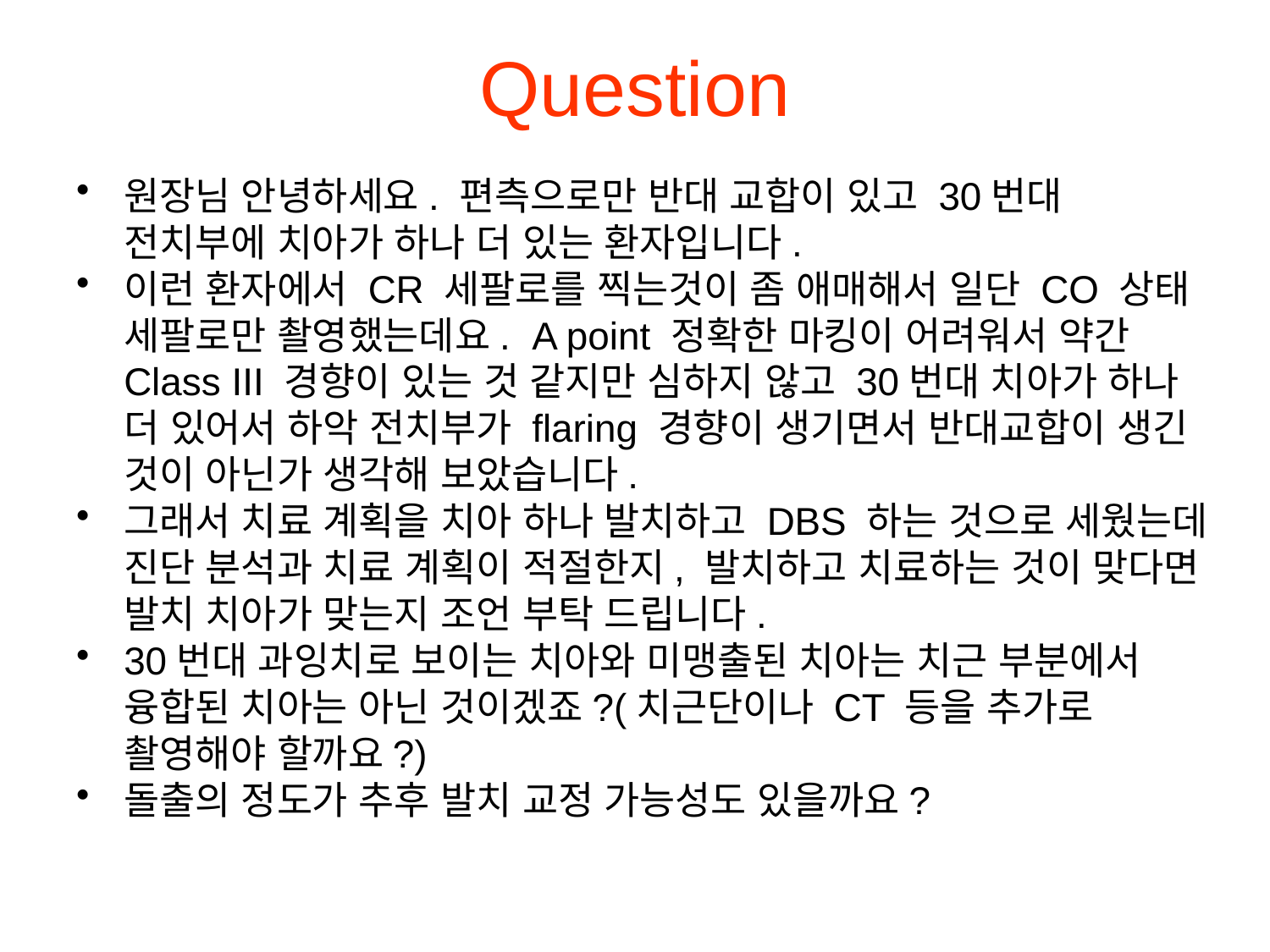

# Question
원장님 안녕하세요. 편측으로만 반대 교합이 있고 30번대 전치부에 치아가 하나 더 있는 환자입니다.
이런 환자에서 CR 세팔로를 찍는것이 좀 애매해서 일단 CO 상태 세팔로만 촬영했는데요.  A point 정확한 마킹이 어려워서 약간 Class III 경향이 있는 것 같지만 심하지 않고 30번대 치아가 하나 더 있어서 하악 전치부가 flaring 경향이 생기면서 반대교합이 생긴 것이 아닌가 생각해 보았습니다.
그래서 치료 계획을 치아 하나 발치하고 DBS 하는 것으로 세웠는데 진단 분석과 치료 계획이 적절한지, 발치하고 치료하는 것이 맞다면 발치 치아가 맞는지 조언 부탁 드립니다.
30번대 과잉치로 보이는 치아와 미맹출된 치아는 치근 부분에서 융합된 치아는 아닌 것이겠죠?(치근단이나 CT 등을 추가로 촬영해야 할까요?)
돌출의 정도가 추후 발치 교정 가능성도 있을까요?